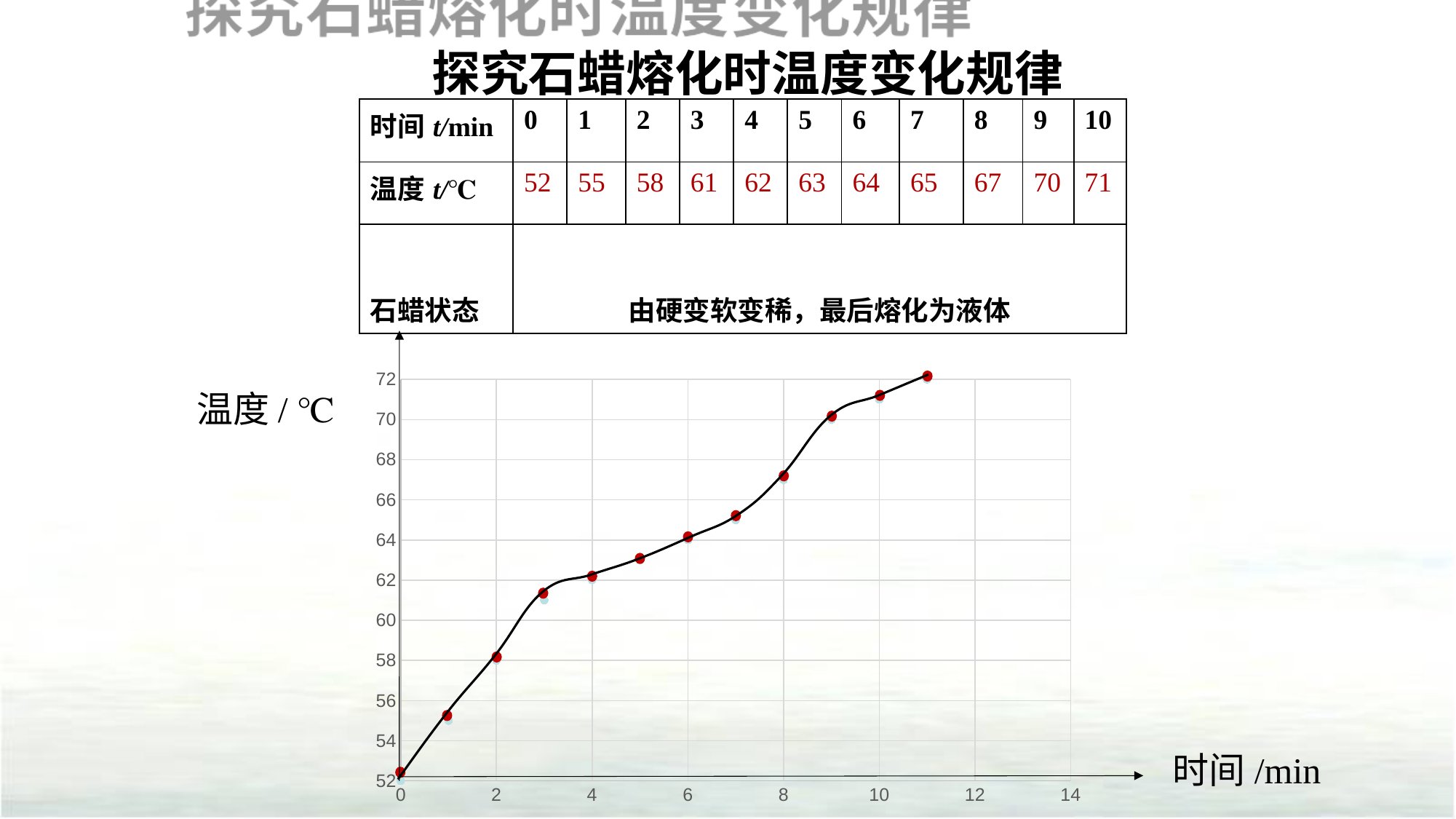

探究石蜡熔化时温度变化规律
| 时间t/min | 0 | 1 | 2 | 3 | 4 | 5 | 6 | 7 | 8 | 9 | 10 |
| --- | --- | --- | --- | --- | --- | --- | --- | --- | --- | --- | --- |
| 温度t/℃ | 52 | 55 | 58 | 61 | 62 | 63 | 64 | 65 | 67 | 70 | 71 |
| 石蜡状态 | 由硬变软变稀，最后熔化为液体 |  |  |  |  |  |  |  |  |  |  |

### Chart

| Category | Y 值 |
|---|---|

温度/ ℃

时间/min